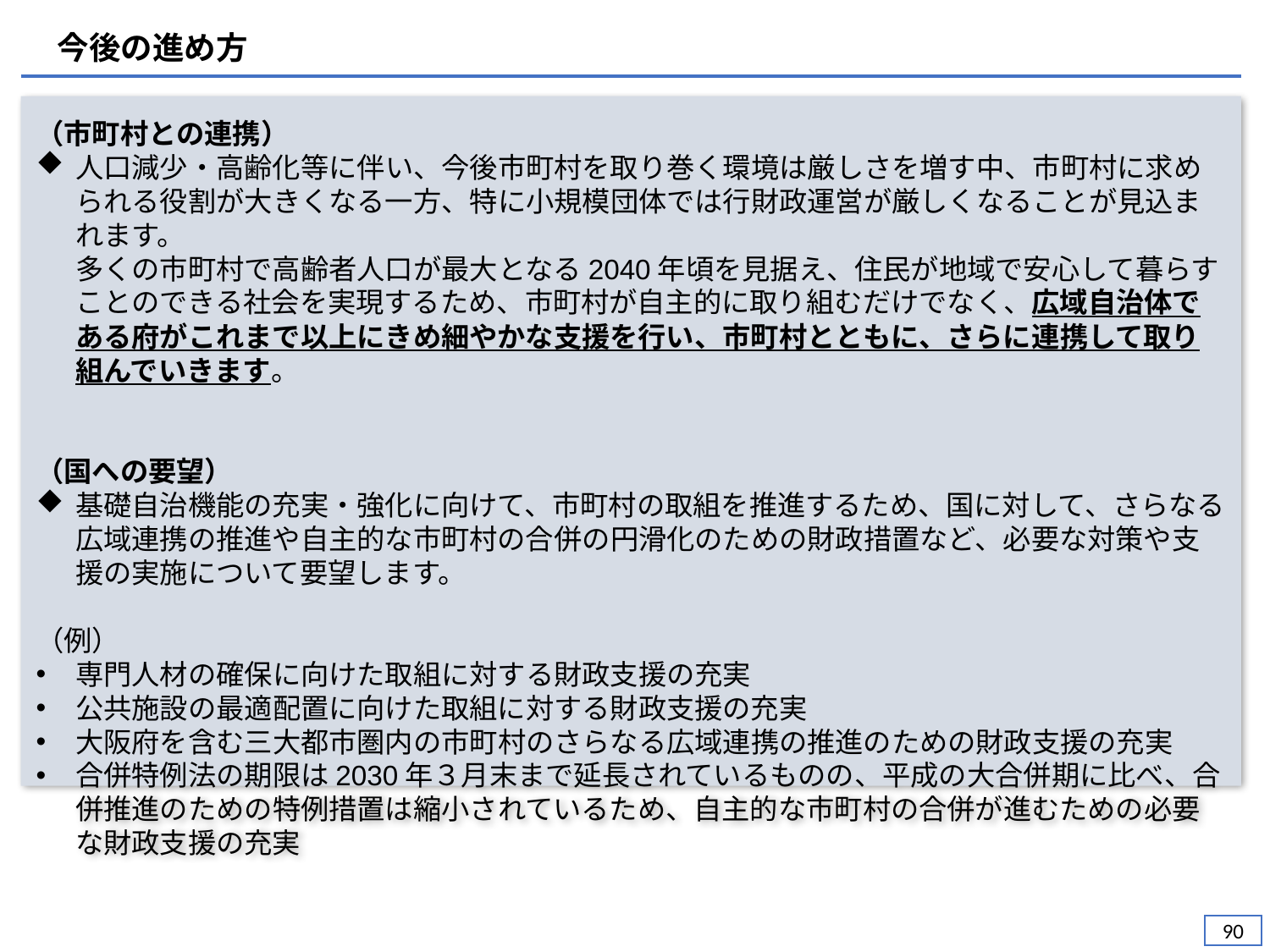

今後の進め方
（市町村との連携）
人口減少・高齢化等に伴い、今後市町村を取り巻く環境は厳しさを増す中、市町村に求められる役割が大きくなる一方、特に小規模団体では行財政運営が厳しくなることが見込まれます。
多くの市町村で高齢者人口が最大となる2040年頃を見据え、住民が地域で安心して暮らすことのできる社会を実現するため、市町村が自主的に取り組むだけでなく、広域自治体である府がこれまで以上にきめ細やかな支援を行い、市町村とともに、さらに連携して取り組んでいきます。

（国への要望）
基礎自治機能の充実・強化に向けて、市町村の取組を推進するため、国に対して、さらなる広域連携の推進や自主的な市町村の合併の円滑化のための財政措置など、必要な対策や支援の実施について要望します。

（例）
専門人材の確保に向けた取組に対する財政支援の充実
公共施設の最適配置に向けた取組に対する財政支援の充実
大阪府を含む三大都市圏内の市町村のさらなる広域連携の推進のための財政支援の充実
合併特例法の期限は2030年３月末まで延長されているものの、平成の大合併期に比べ、合併推進のための特例措置は縮小されているため、自主的な市町村の合併が進むための必要な財政支援の充実
90